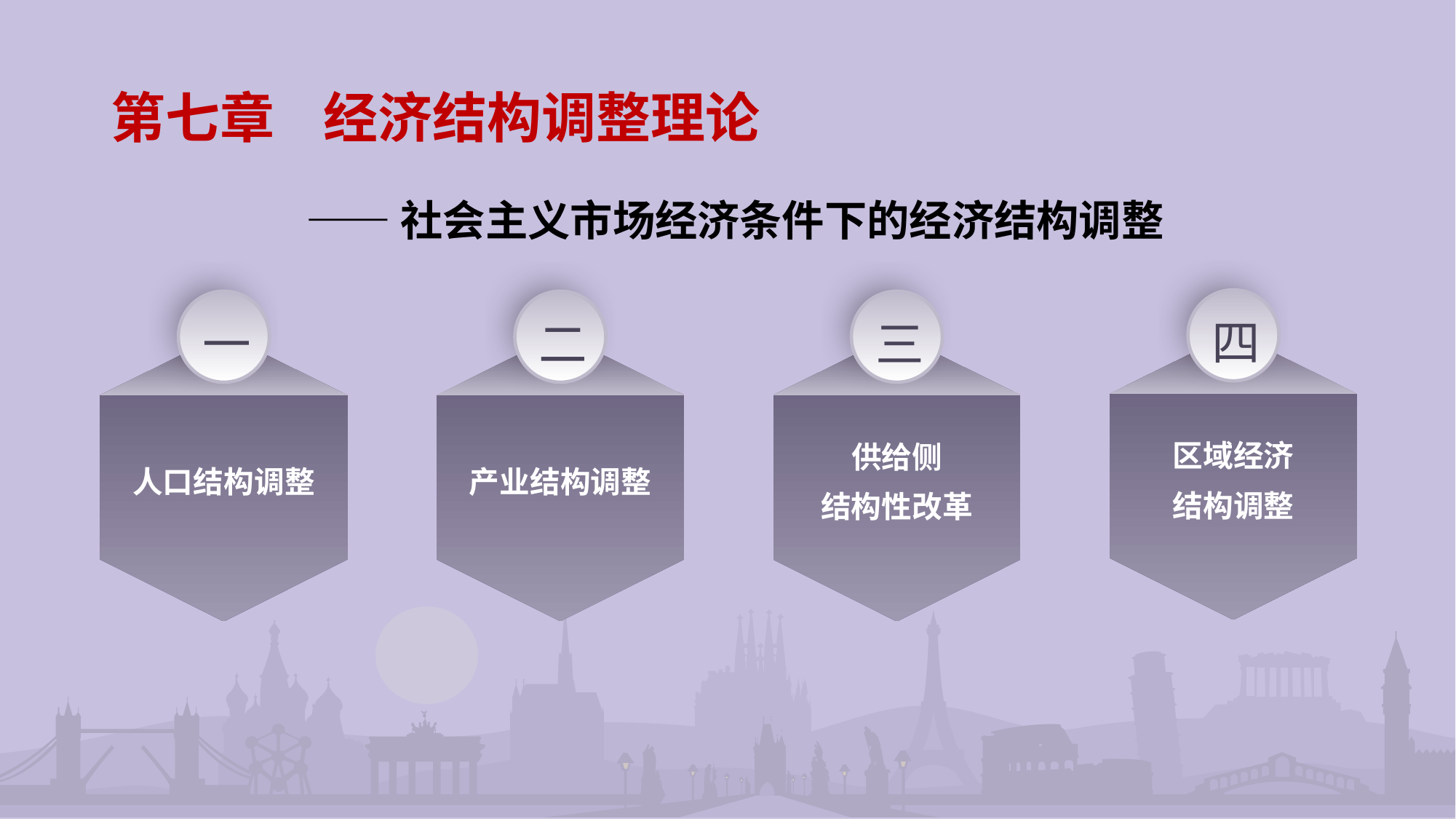

第七章    经济结构调整理论
                ——社会主义市场经济条件下的经济结构调整
四
区域经济
结构调整

一
二
三
人口结构调整

产业结构调整

供给侧
结构性改革